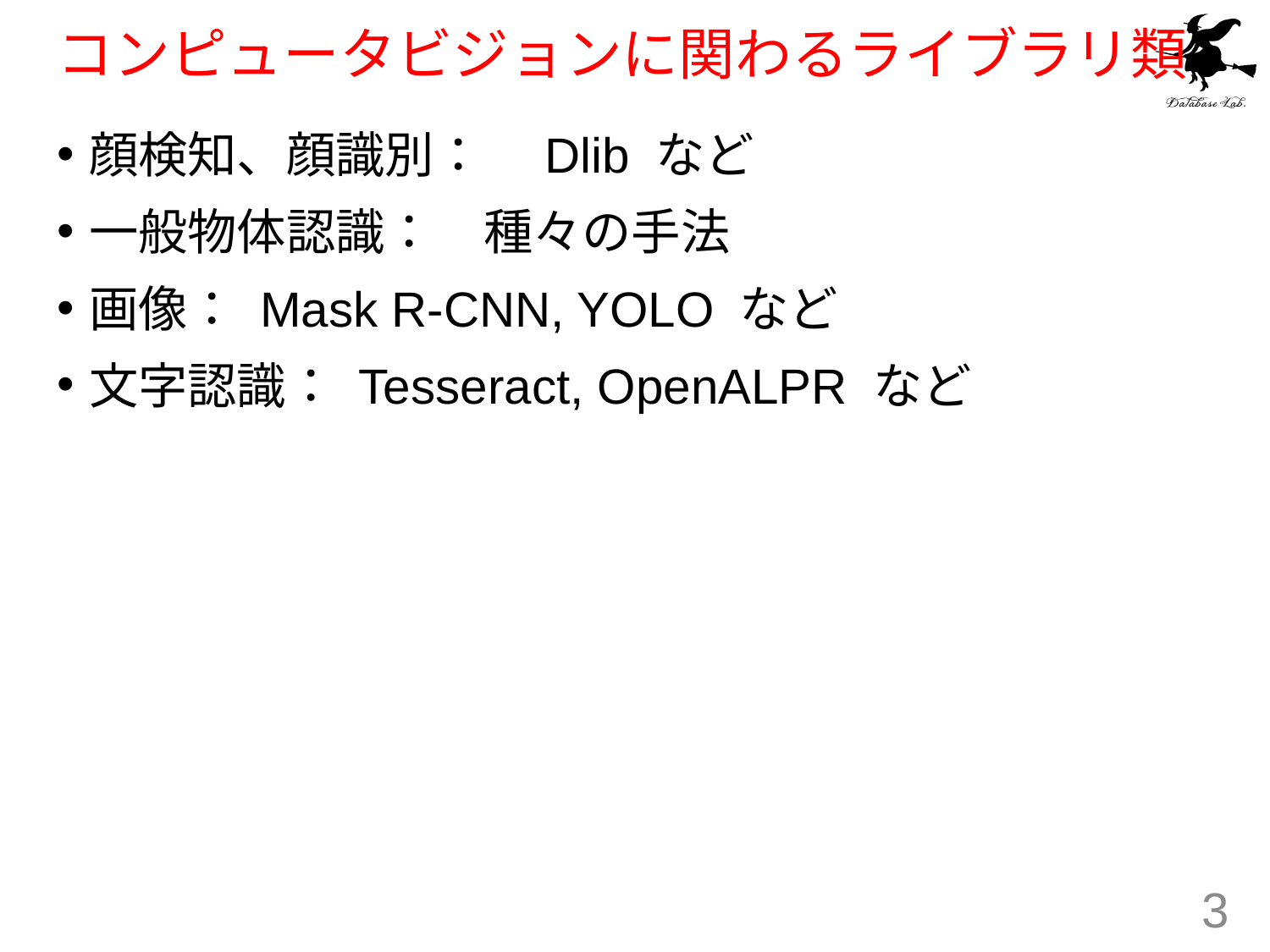

# コンピュータビジョンに関わるライブラリ類
顔検知、顔識別：　Dlib など
一般物体認識：　種々の手法
画像： Mask R-CNN, YOLO など
文字認識： Tesseract, OpenALPR など
3